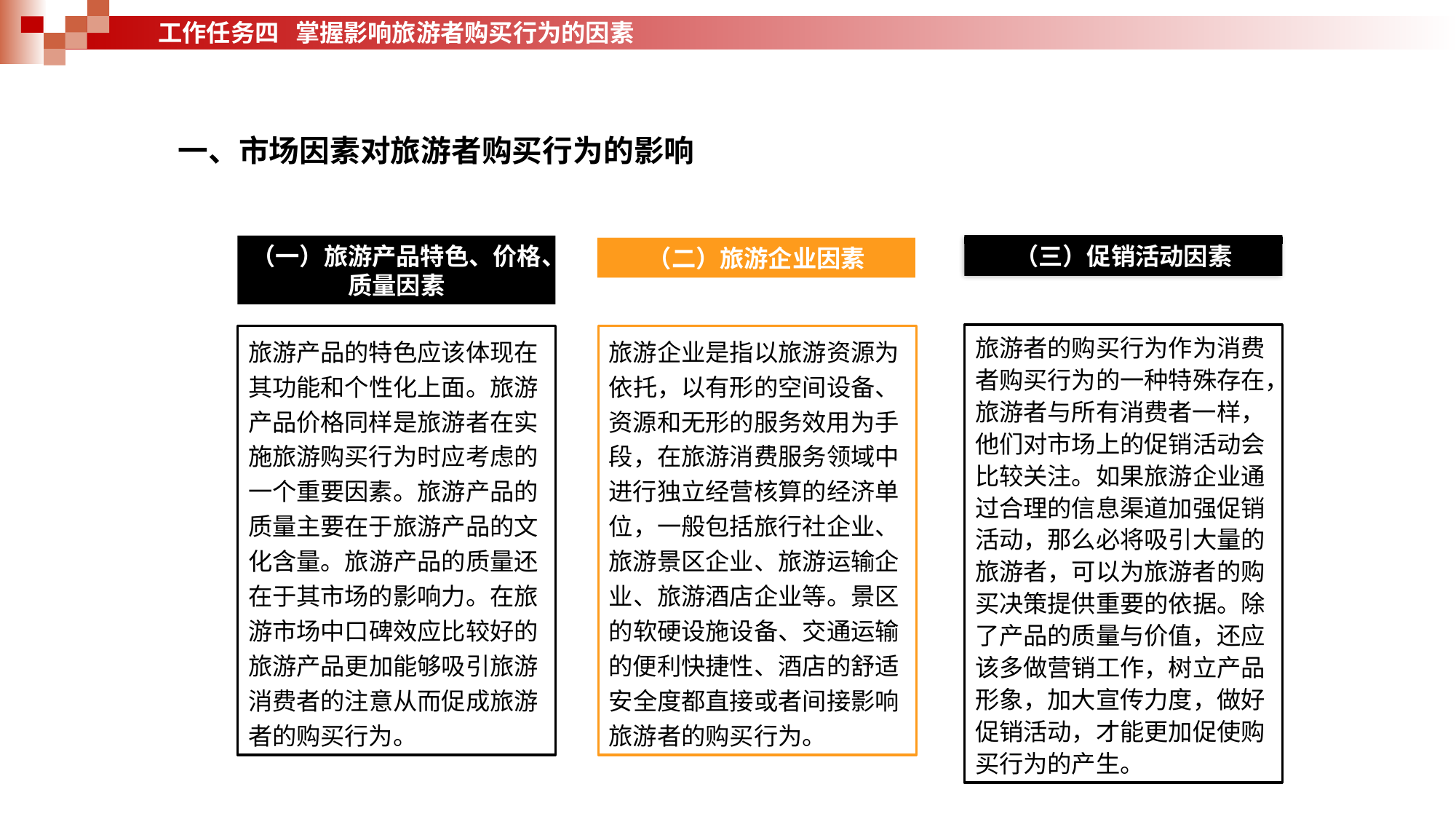

工作任务四   掌握影响旅游者购买行为的因素
一、市场因素对旅游者购买行为的影响
（一）旅游产品特色、价格、质量因素
旅游产品的特色应该体现在其功能和个性化上面。旅游产品价格同样是旅游者在实施旅游购买行为时应考虑的一个重要因素。旅游产品的质量主要在于旅游产品的文化含量。旅游产品的质量还在于其市场的影响力。在旅游市场中口碑效应比较好的旅游产品更加能够吸引旅游消费者的注意从而促成旅游者的购买行为。
（三）促销活动因素
旅游者的购买行为作为消费者购买行为的一种特殊存在，旅游者与所有消费者一样，
他们对市场上的促销活动会比较关注。如果旅游企业通过合理的信息渠道加强促销活动，那么必将吸引大量的旅游者，可以为旅游者的购买决策提供重要的依据。除了产品的质量与价值，还应该多做营销工作，树立产品形象，加大宣传力度，做好促销活动，才能更加促使购买行为的产生。
（二）旅游企业因素
旅游企业是指以旅游资源为依托，以有形的空间设备、资源和无形的服务效用为手段，在旅游消费服务领域中进行独立经营核算的经济单位，一般包括旅行社企业、旅游景区企业、旅游运输企业、旅游酒店企业等。景区的软硬设施设备、交通运输的便利快捷性、酒店的舒适安全度都直接或者间接影响旅游者的购买行为。